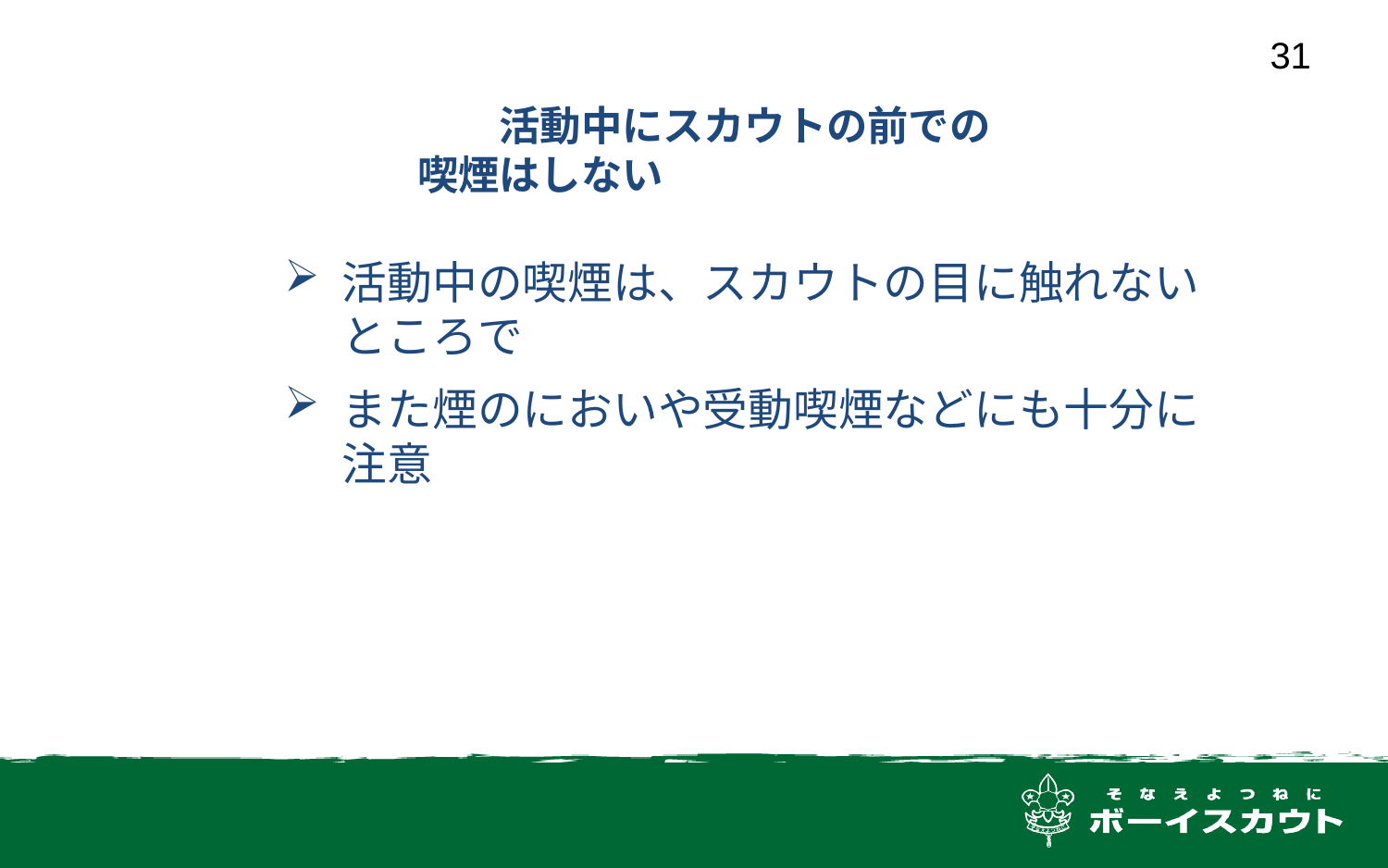

31
活動中にスカウトの前での
喫煙はしない
活動中の喫煙は、スカウトの目に触れないところで
また煙のにおいや受動喫煙などにも十分に注意